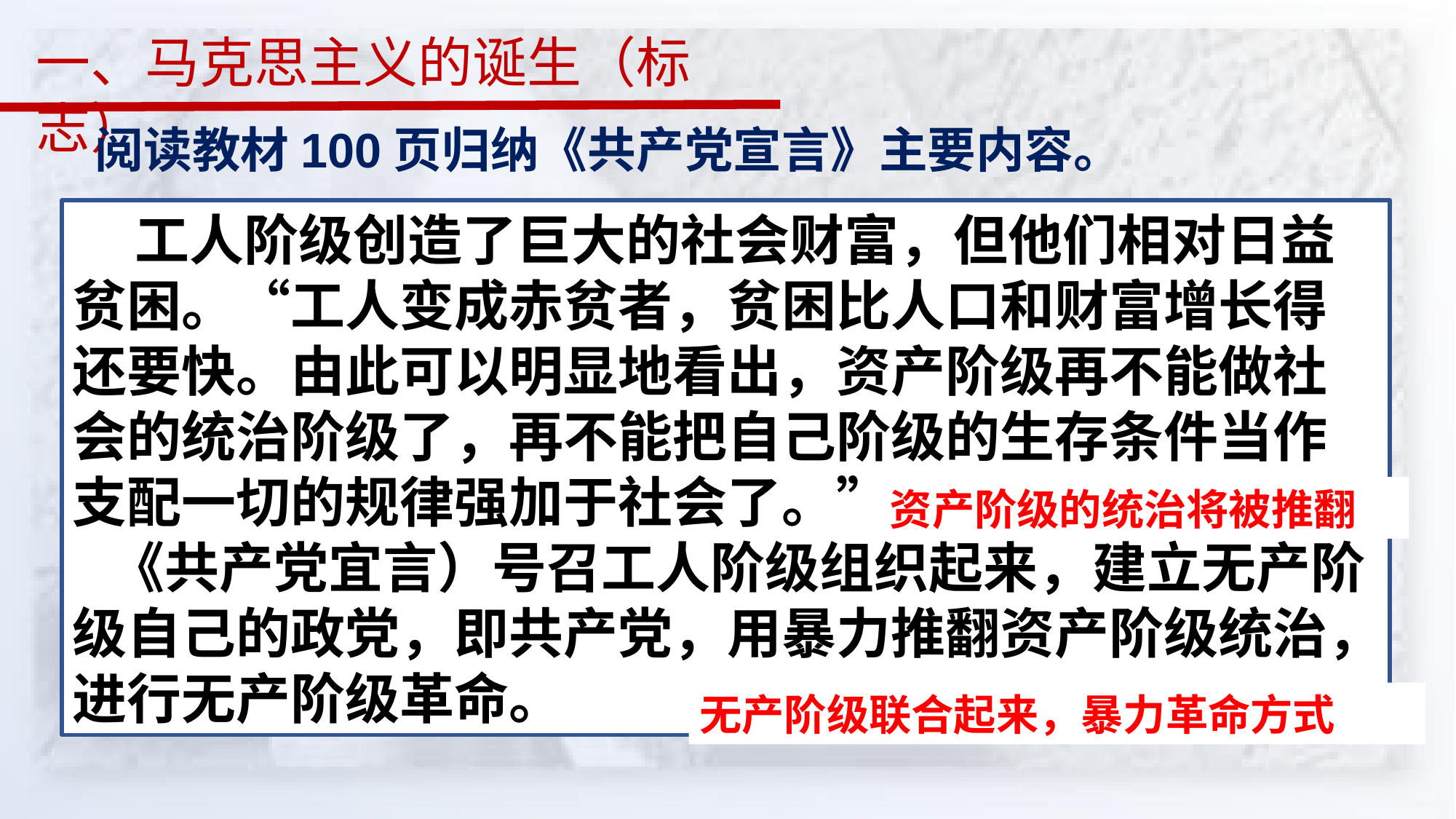

一、马克思主义的诞生（标志）
阅读教材100页归纳《共产党宣言》主要内容。
    工人阶级创造了巨大的社会财富，但他们相对日益贫困。“工人变成赤贫者，贫困比人口和财富增长得还要快。由此可以明显地看出，资产阶级再不能做社会的统治阶级了，再不能把自己阶级的生存条件当作支配一切的规律强加于社会了。”
  《共产党宜言）号召工人阶级组织起来，建立无产阶级自己的政党，即共产党，用暴力推翻资产阶级统治，进行无产阶级革命。
资产阶级的统治将被推翻
无产阶级联合起来，暴力革命方式